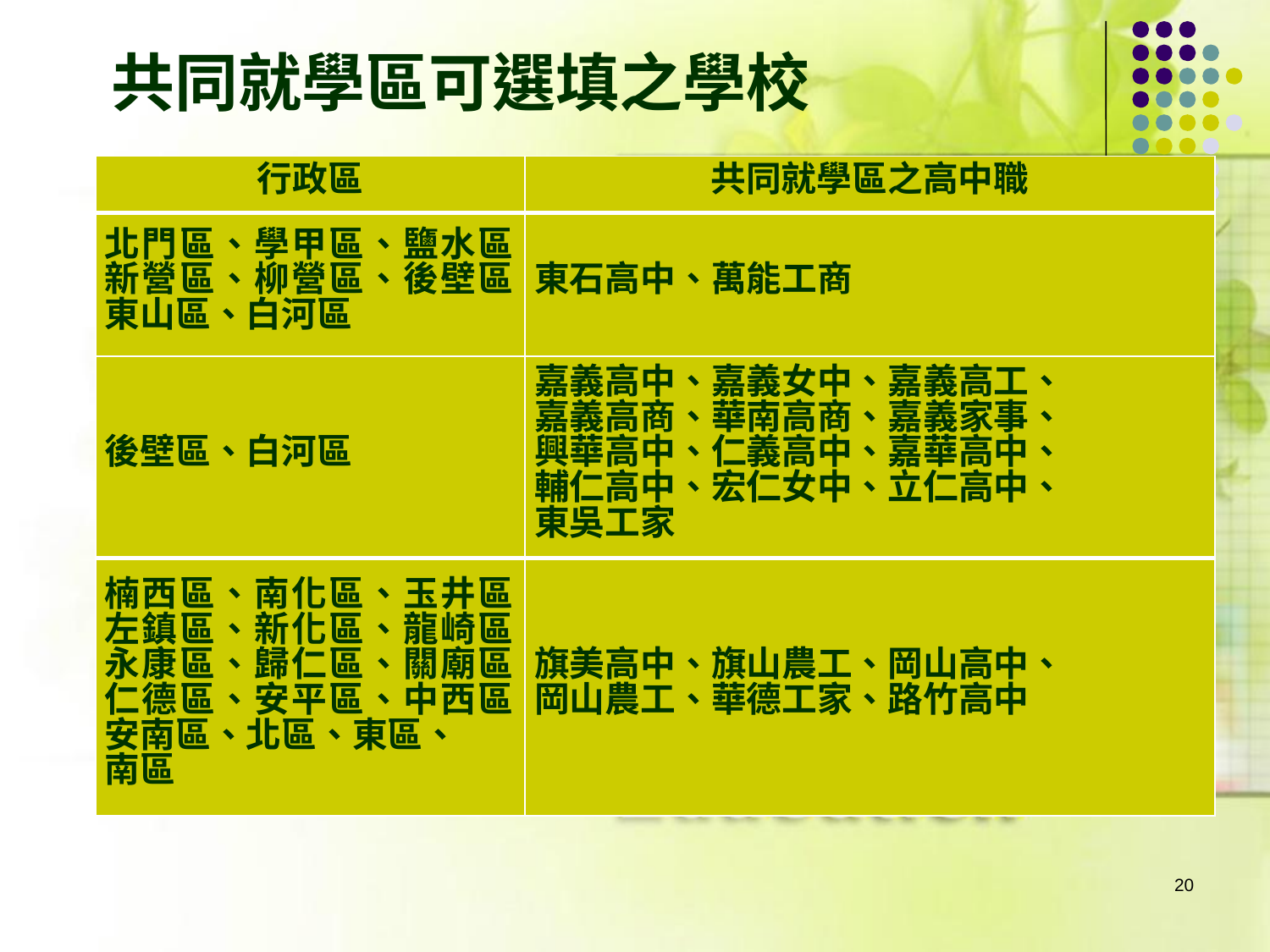

共同就學區可選填之學校
| 行政區 | 共同就學區之高中職 |
| --- | --- |
| 北門區、學甲區、鹽水區、 新營區、柳營區、後壁區、 東山區、白河區 | 東石高中、萬能工商 |
| 後壁區、白河區 | 嘉義高中、嘉義女中、嘉義高工、 嘉義高商、華南高商、嘉義家事、 興華高中、仁義高中、嘉華高中、 輔仁高中、宏仁女中、立仁高中、 東吳工家 |
| 楠西區、南化區、玉井區、 左鎮區、新化區、龍崎區、 永康區、歸仁區、關廟區、 仁德區、安平區、中西區、安南區、北區、東區、 南區 | 旗美高中、旗山農工、岡山高中、 岡山農工、華德工家、路竹高中 |
20